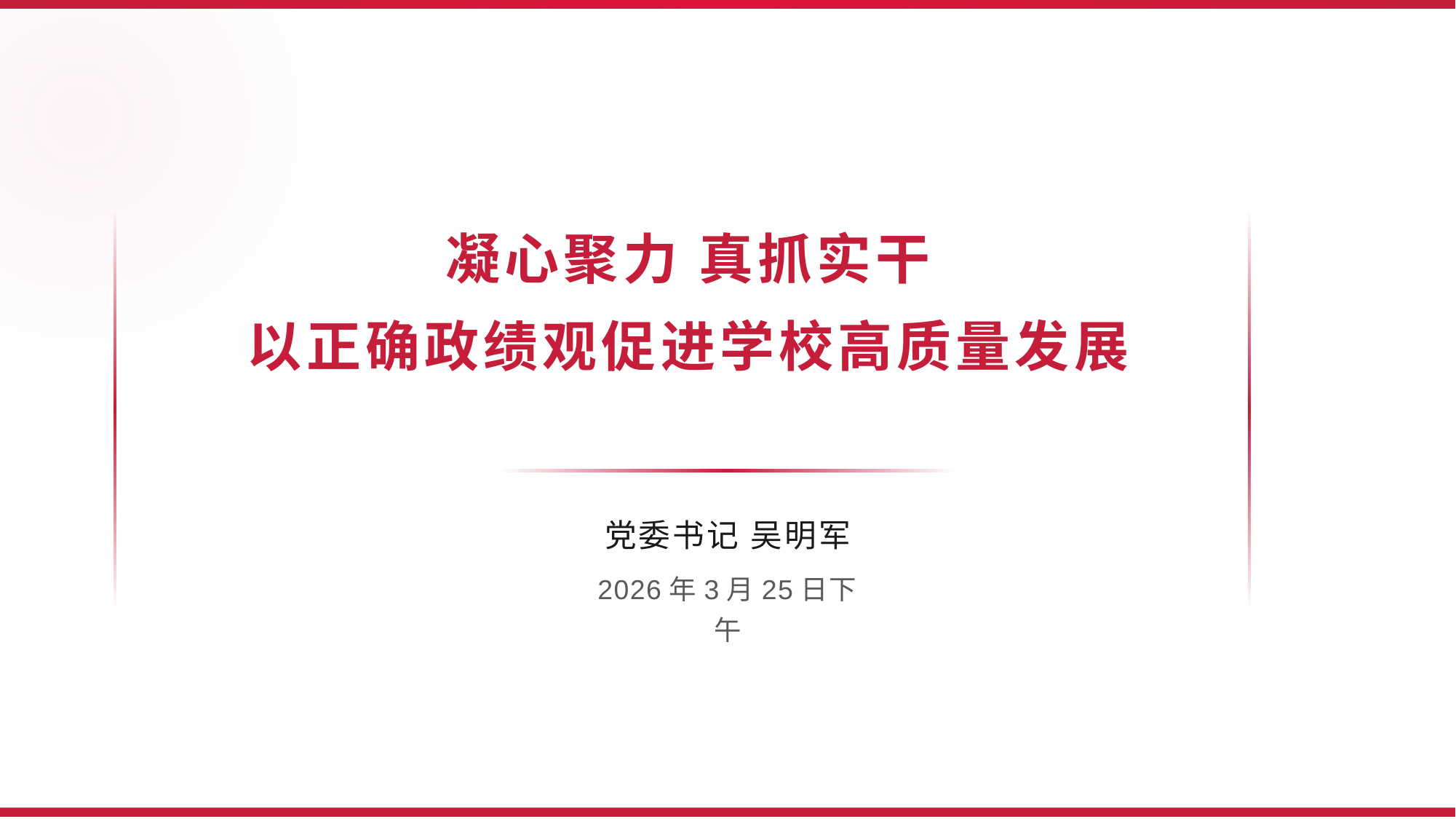

凝心聚力 真抓实干
以正确政绩观促进学校高质量发展

党委书记 吴明军
2026年3月25日下午